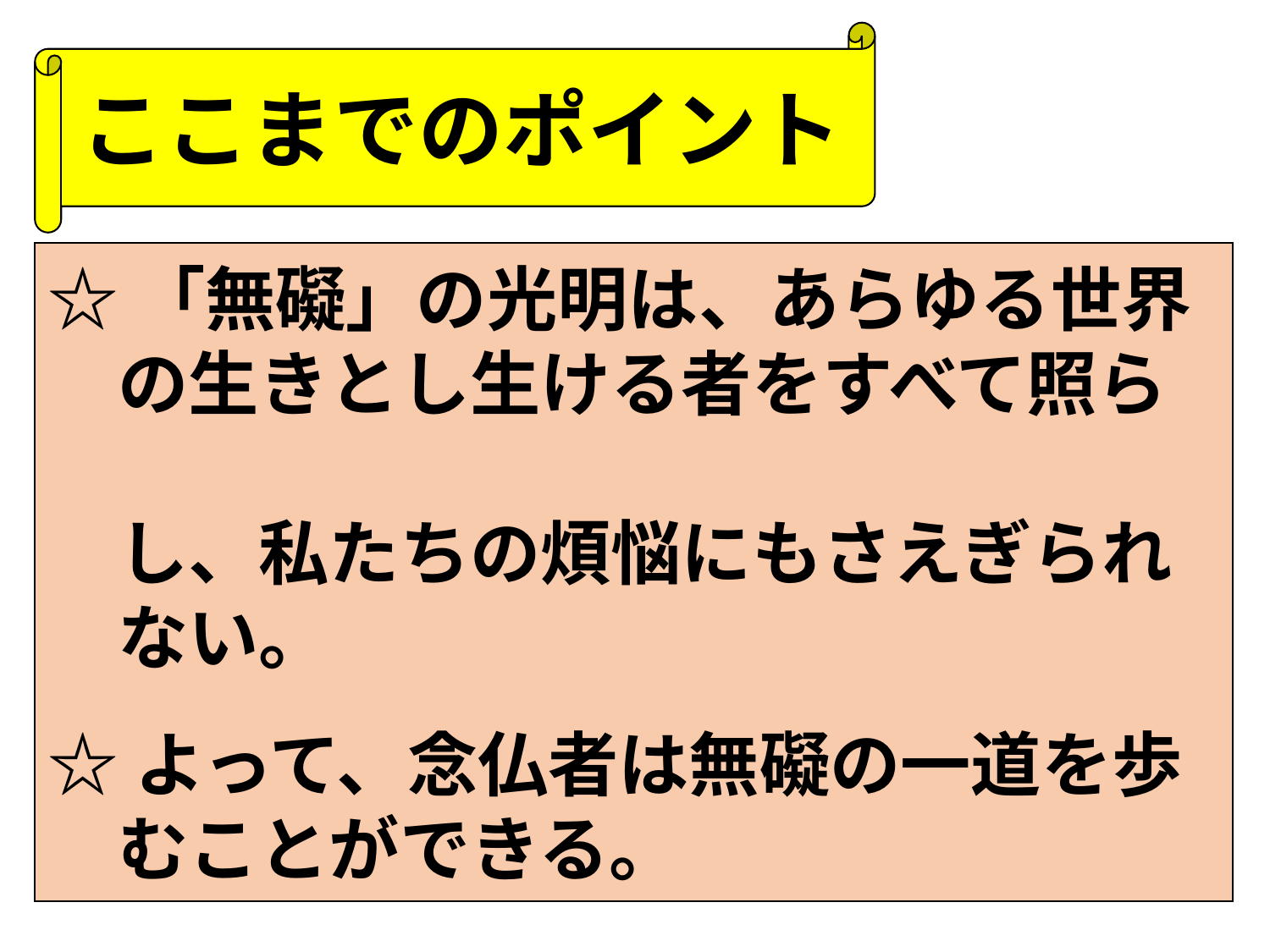

ここまでのポイント
☆「無礙」の光明は、あらゆる世界
　の生きとし生ける者をすべて照ら
　し、私たちの煩悩にもさえぎられ
　ない。

☆よって、念仏者は無礙の一道を歩
　むことができる。